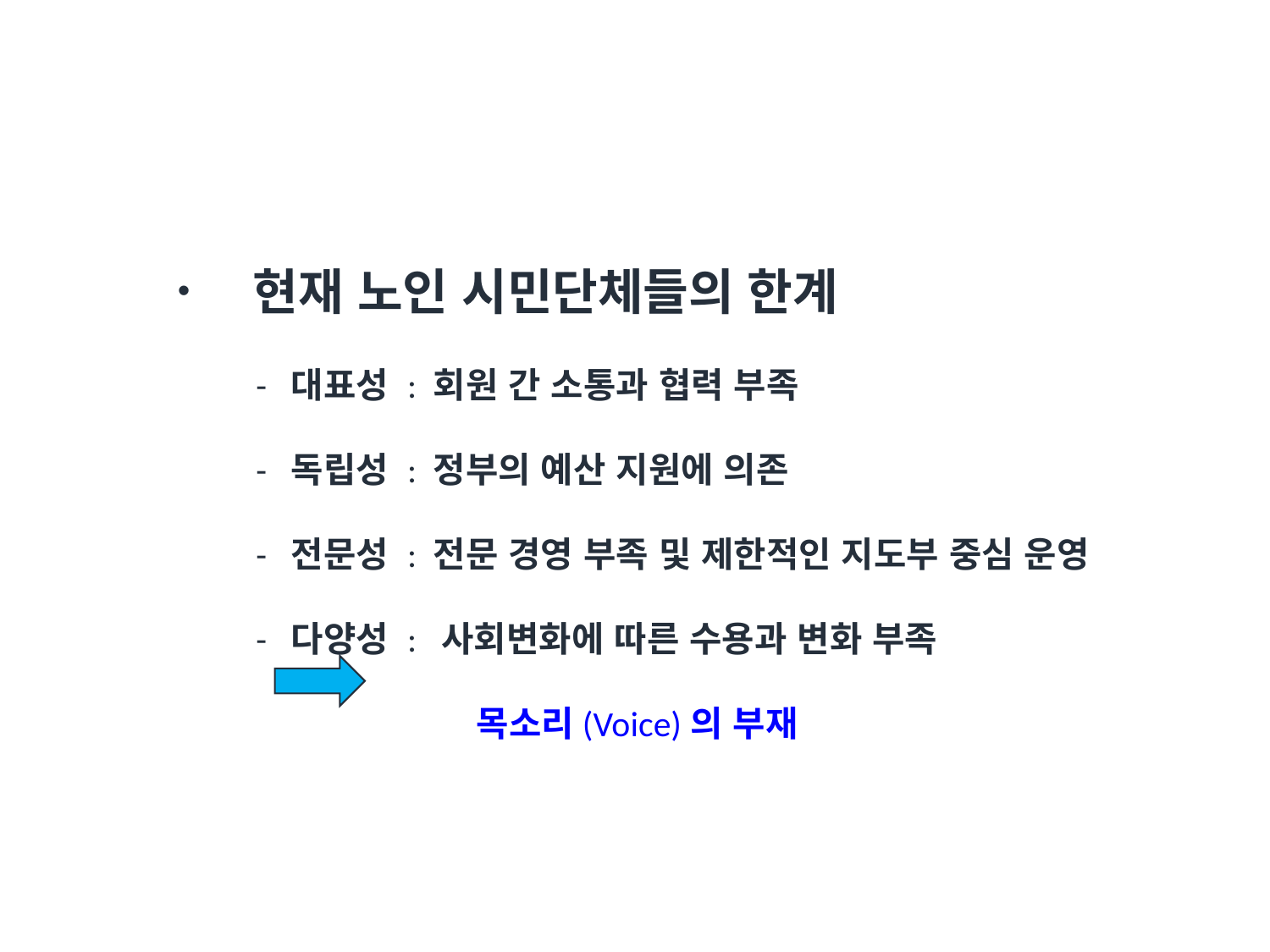

# 현재 노인 시민단체들의 한계 -  대표성 : 회원 간 소통과 협력 부족 -  독립성 : 정부의 예산 지원에 의존 -  전문성 : 전문 경영 부족 및 제한적인 지도부 중심 운영 -  다양성 :  사회변화에 따른 수용과 변화 부족 목소리(Voice)의 부재